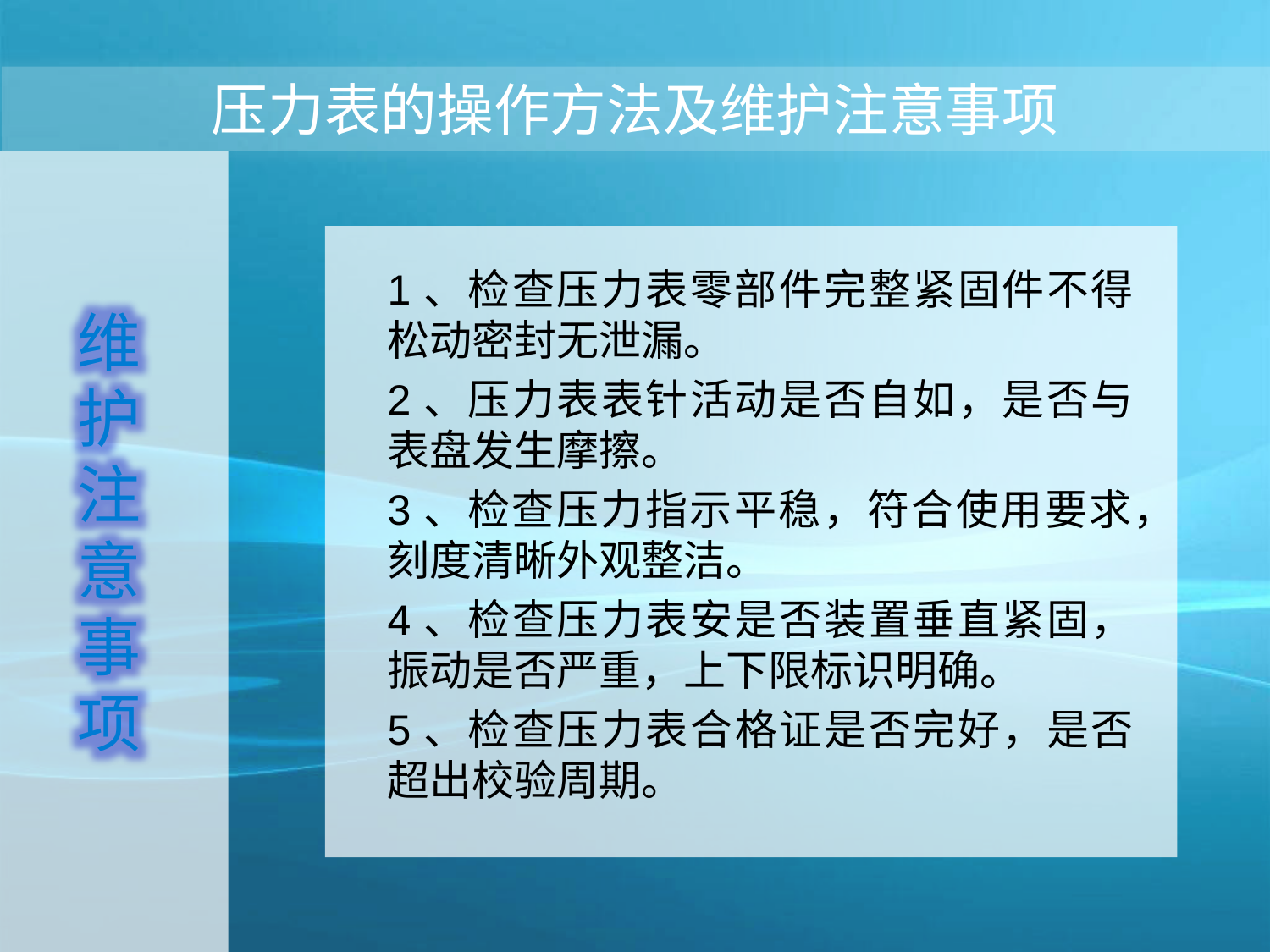

# 压力表的操作方法及维护注意事项

1、检查压力表零部件完整紧固件不得松动密封无泄漏。
2、压力表表针活动是否自如，是否与表盘发生摩擦。
3、检查压力指示平稳，符合使用要求，刻度清晰外观整洁。
4、检查压力表安是否装置垂直紧固，振动是否严重，上下限标识明确。
5、检查压力表合格证是否完好，是否超出校验周期。
维护注意事项